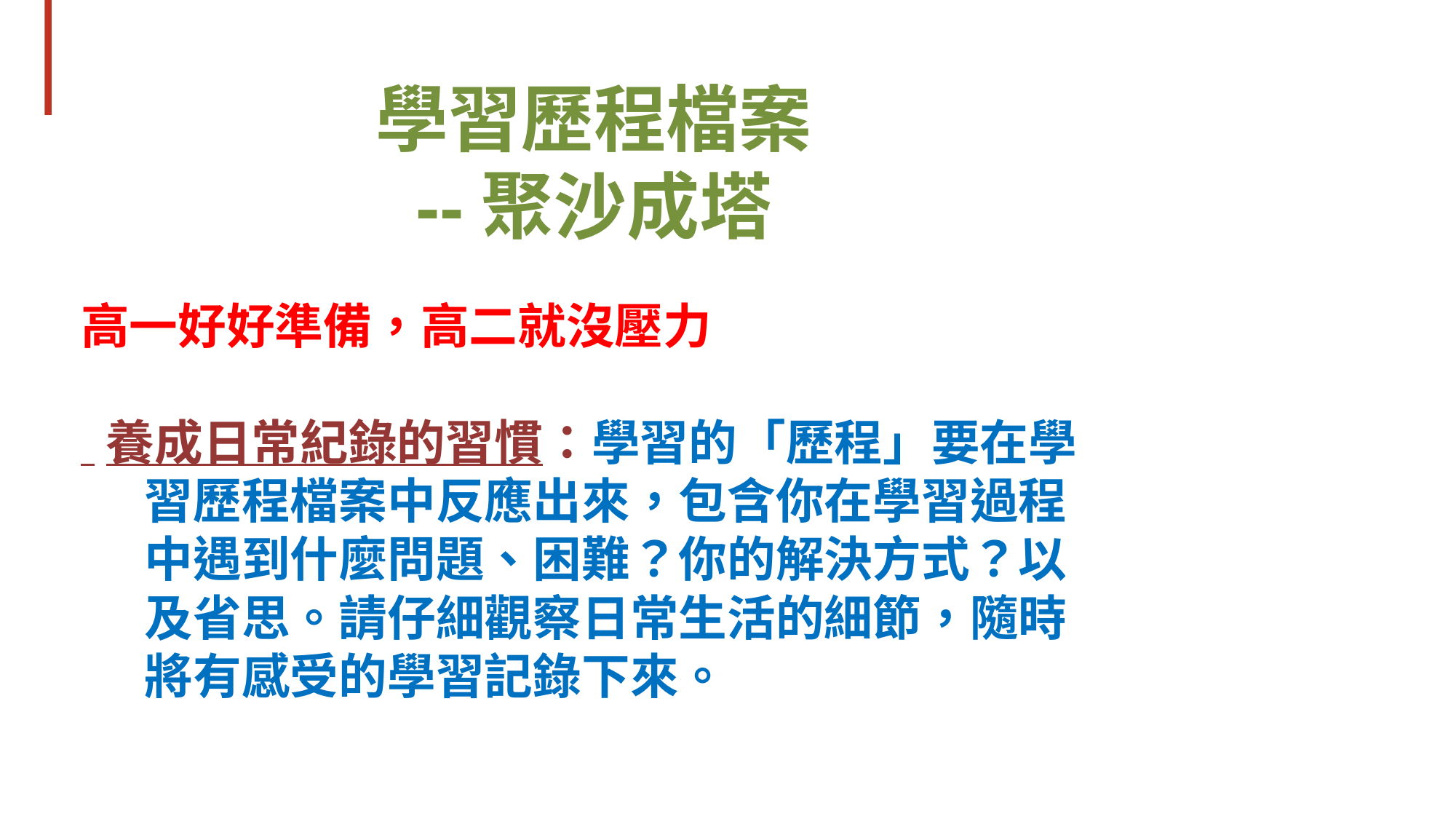

# 學習歷程檔案 --聚沙成塔
高一好好準備，高二就沒壓力

 養成日常紀錄的習慣：學習的「歷程」要在學習歷程檔案中反應出來，包含你在學習過程中遇到什麼問題、困難？你的解決方式？以及省思。請仔細觀察日常生活的細節，隨時將有感受的學習記錄下來。